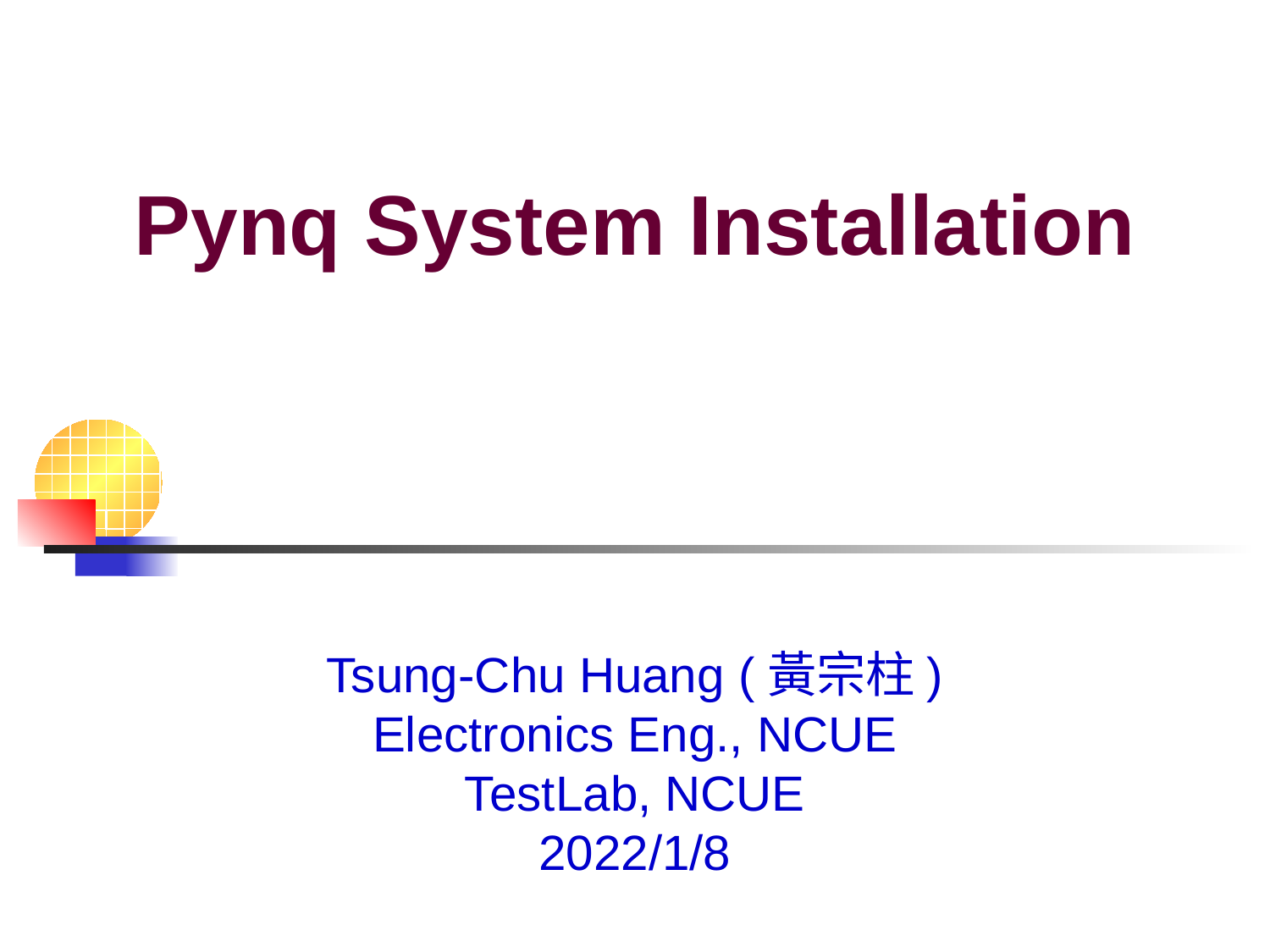

# Pynq System Installation

Tsung-Chu Huang (黃宗柱)
Electronics Eng., NCUE
TestLab, NCUE
2022/1/8